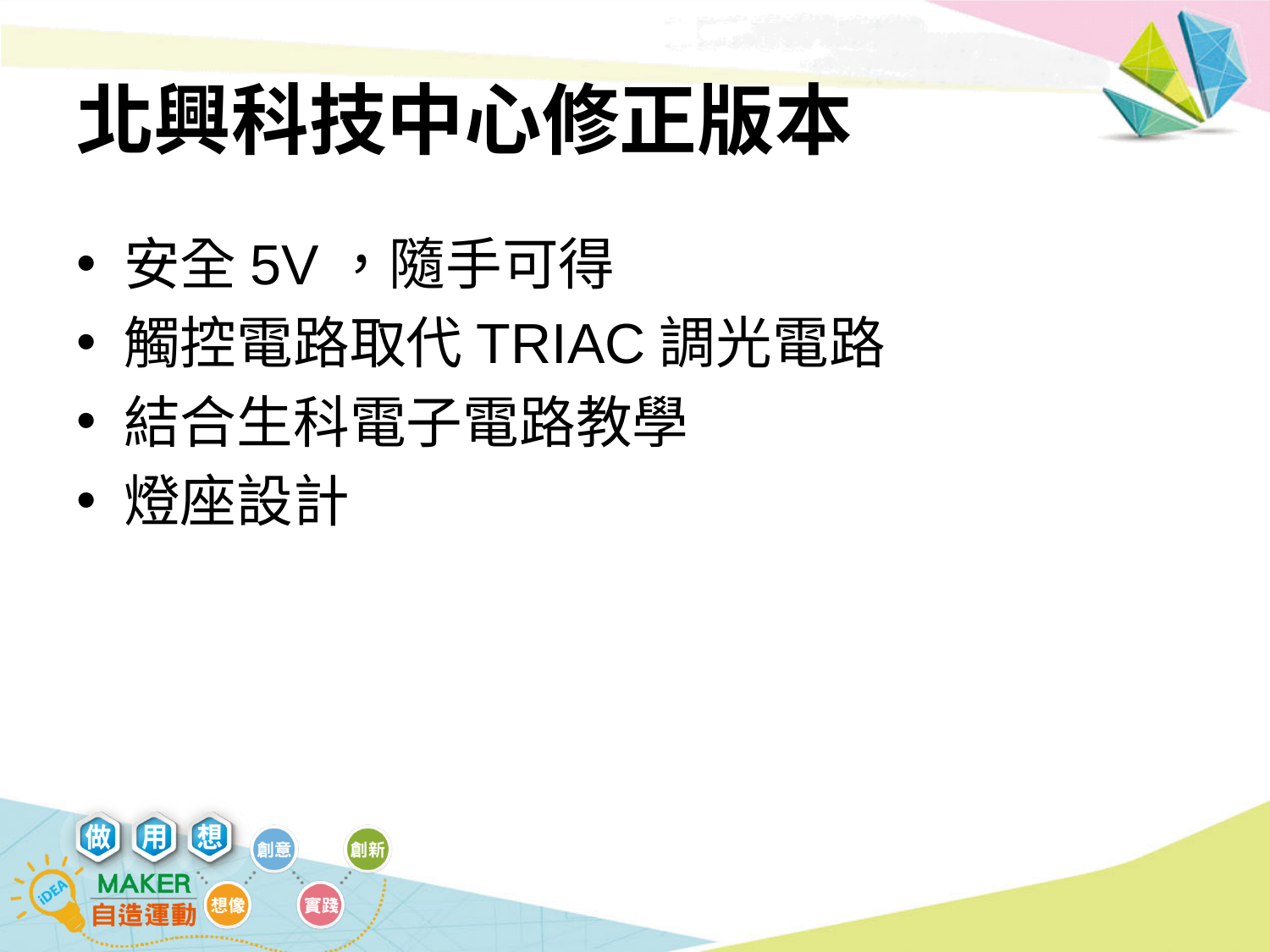

# 北興科技中心修正版本
安全5V，隨手可得
觸控電路取代TRIAC調光電路
結合生科電子電路教學
燈座設計